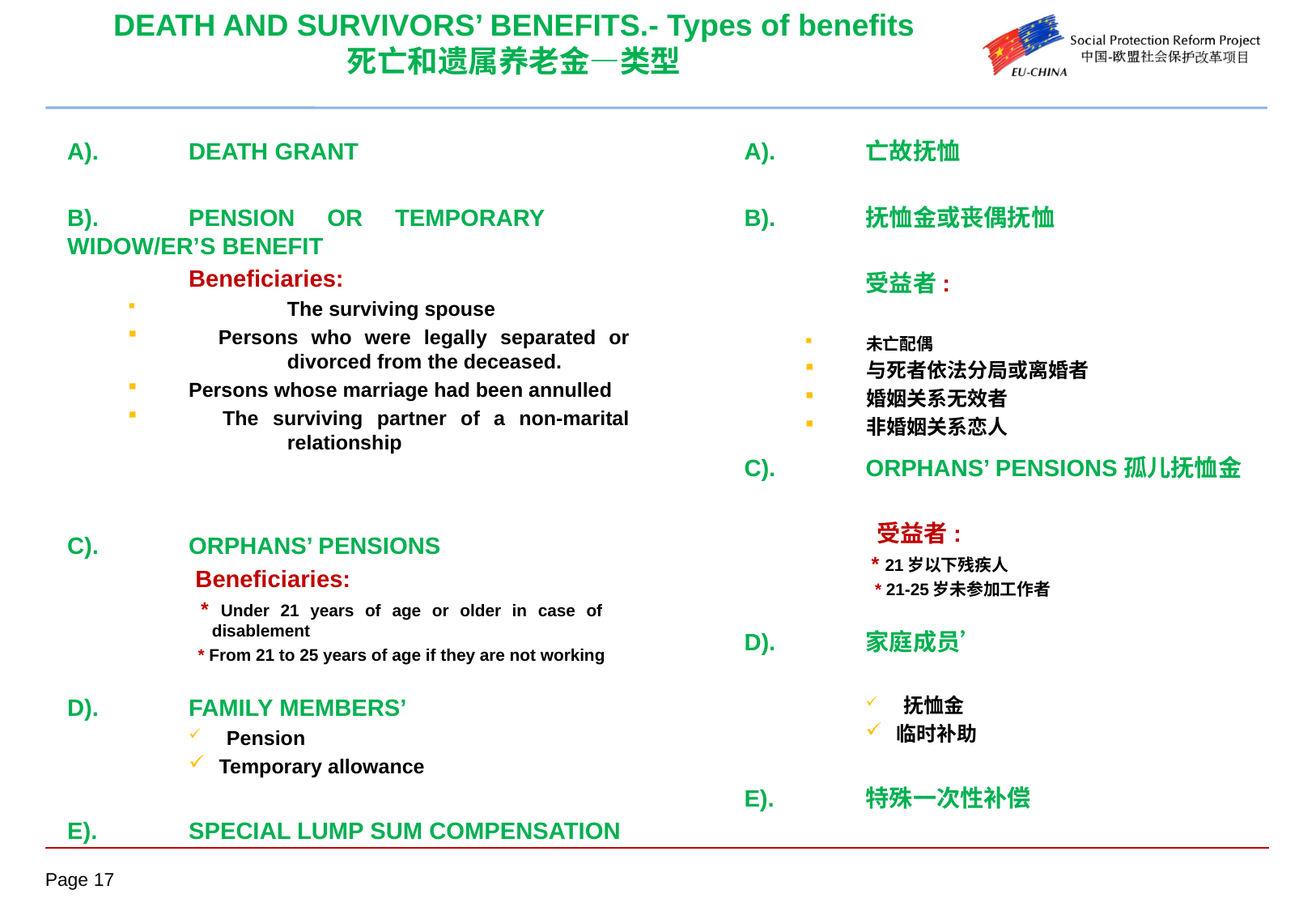

# DEATH AND SURVIVORS’ BENEFITS.- Types of benefits 死亡和遗属养老金—类型
A). 	亡故抚恤

B).	抚恤金或丧偶抚恤

	受益者:

     未亡配偶
    与死者依法分局或离婚者
    婚姻关系无效者
    非婚姻关系恋人

C).	ORPHANS’ PENSIONS孤儿抚恤金

	 受益者:
	 * 21岁以下残疾人
	  * 21-25岁未参加工作者

D).	家庭成员’

抚恤金
临时补助

E).	特殊一次性补偿

A). 	DEATH GRANT

B).	PENSION OR TEMPORARY 	WIDOW/ER’S BENEFIT
	Beneficiaries:
	The surviving spouse
    Persons who were legally separated or 	divorced from the deceased.
    Persons whose marriage had been annulled
    The surviving partner of a non-marital 	relationship

C).	ORPHANS’ PENSIONS
	 Beneficiaries:
	 * Under 21 years of age or older in case of 		     disablement
	  * From 21 to 25 years of age if they are not working

D).	FAMILY MEMBERS’
Pension
Temporary allowance

E).	SPECIAL LUMP SUM COMPENSATION